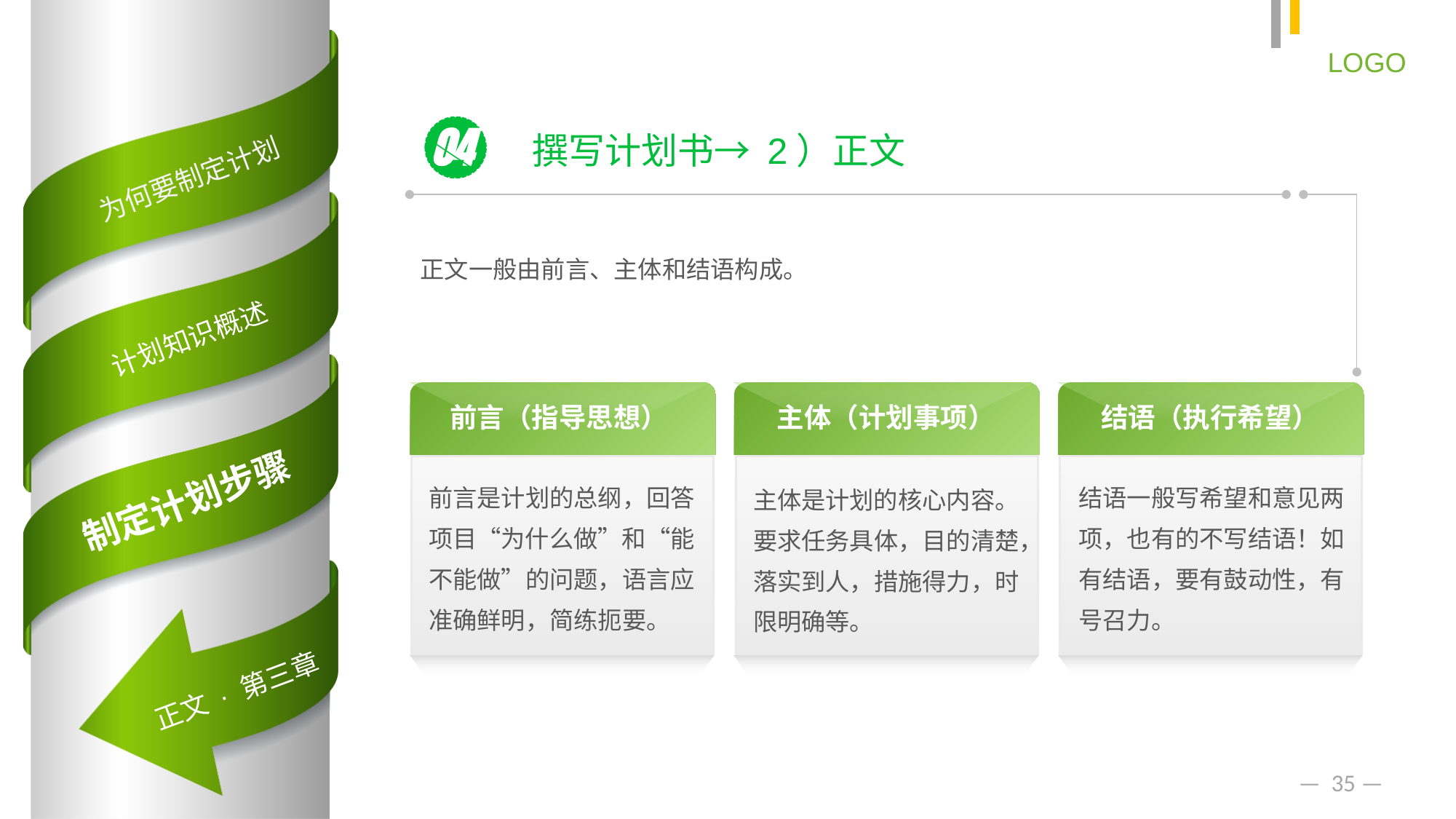

04

撰写计划书→ 2）正文
正文一般由前言、主体和结语构成。

前言（指导思想）

主体（计划事项）

结语（执行希望）

前言是计划的总纲，回答项目“为什么做”和“能不能做”的问题，语言应准确鲜明，简练扼要。
结语一般写希望和意见两项，也有的不写结语！如有结语，要有鼓动性，有号召力。
主体是计划的核心内容。要求任务具体，目的清楚，落实到人，措施得力，时限明确等。